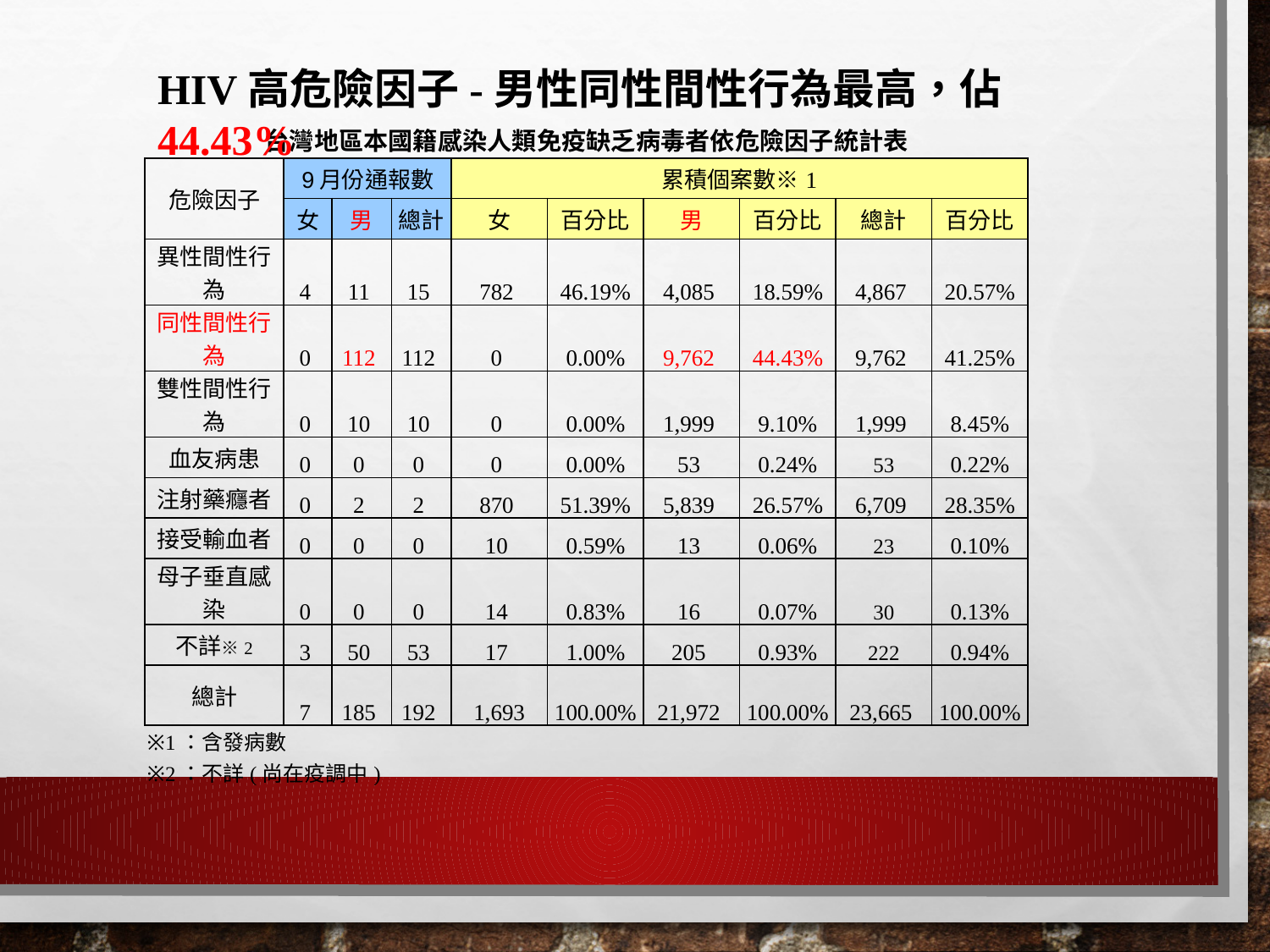

HIV高危險因子-男性同性間性行為最高，佔44.43%
| 台灣地區本國籍感染人類免疫缺乏病毒者依危險因子統計表 |  |  |  |  |  |  |  |  |  |
| --- | --- | --- | --- | --- | --- | --- | --- | --- | --- |
| 危險因子 | 9月份通報數 |  |  | 累積個案數※1 |  |  |  |  |  |
|  | 女 | 男 | 總計 | 女 | 百分比 | 男 | 百分比 | 總計 | 百分比 |
| 異性間性行為 | 4 | 11 | 15 | 782 | 46.19% | 4,085 | 18.59% | 4,867 | 20.57% |
| 同性間性行為 | 0 | 112 | 112 | 0 | 0.00% | 9,762 | 44.43% | 9,762 | 41.25% |
| 雙性間性行為 | 0 | 10 | 10 | 0 | 0.00% | 1,999 | 9.10% | 1,999 | 8.45% |
| 血友病患 | 0 | 0 | 0 | 0 | 0.00% | 53 | 0.24% | 53 | 0.22% |
| 注射藥癮者 | 0 | 2 | 2 | 870 | 51.39% | 5,839 | 26.57% | 6,709 | 28.35% |
| 接受輸血者 | 0 | 0 | 0 | 10 | 0.59% | 13 | 0.06% | 23 | 0.10% |
| 母子垂直感染 | 0 | 0 | 0 | 14 | 0.83% | 16 | 0.07% | 30 | 0.13% |
| 不詳※2 | 3 | 50 | 53 | 17 | 1.00% | 205 | 0.93% | 222 | 0.94% |
| 總計 | 7 | 185 | 192 | 1,693 | 100.00% | 21,972 | 100.00% | 23,665 | 100.00% |
| ※1：含發病數 |  |  |  |  |  |  |  |  |  |
| ※2：不詳(尚在疫調中) |  |  |  |  |  |  |  |  |  |